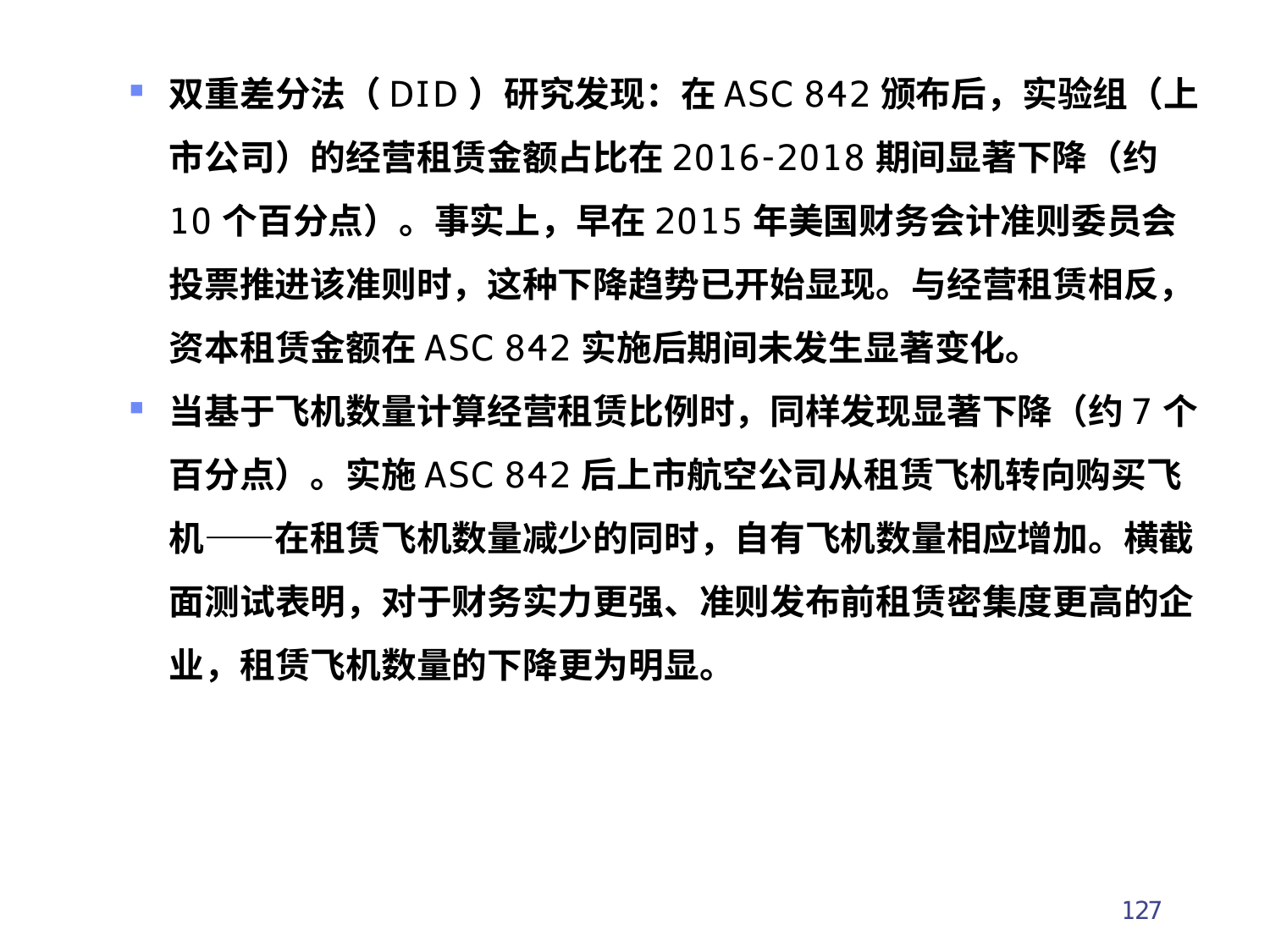

双重差分法（DID）研究发现：在ASC 842颁布后，实验组（上市公司）的经营租赁金额占比在2016-2018期间显著下降（约10个百分点）。事实上，早在2015年美国财务会计准则委员会投票推进该准则时，这种下降趋势已开始显现。与经营租赁相反，资本租赁金额在ASC 842实施后期间未发生显著变化。
当基于飞机数量计算经营租赁比例时，同样发现显著下降（约7个百分点）。实施ASC 842后上市航空公司从租赁飞机转向购买飞机——在租赁飞机数量减少的同时，自有飞机数量相应增加。横截面测试表明，对于财务实力更强、准则发布前租赁密集度更高的企业，租赁飞机数量的下降更为明显。

127